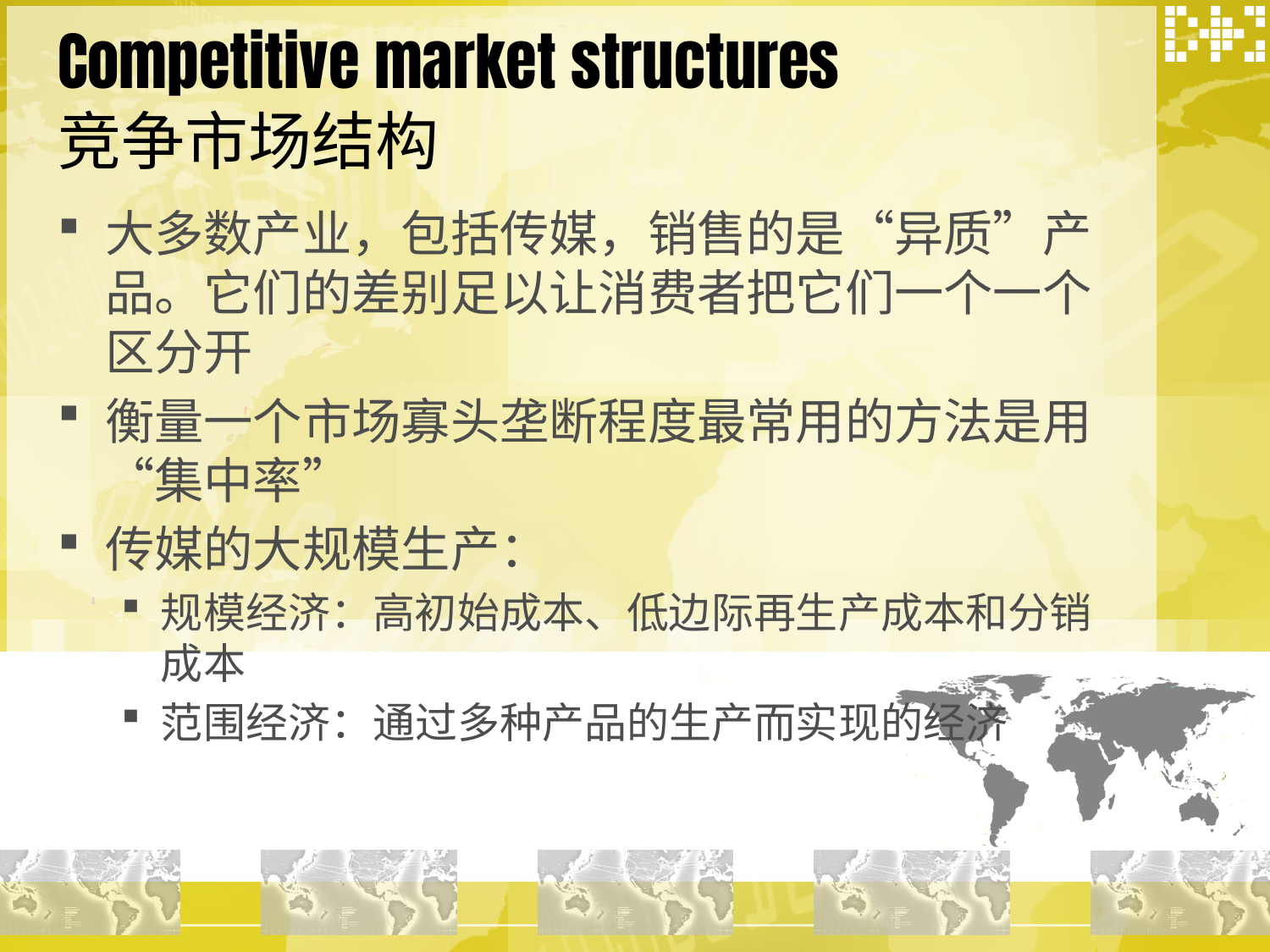

# Competitive market structures 竞争市场结构
大多数产业，包括传媒，销售的是“异质”产品。它们的差别足以让消费者把它们一个一个区分开
衡量一个市场寡头垄断程度最常用的方法是用“集中率”
传媒的大规模生产：
规模经济：高初始成本、低边际再生产成本和分销成本
范围经济：通过多种产品的生产而实现的经济